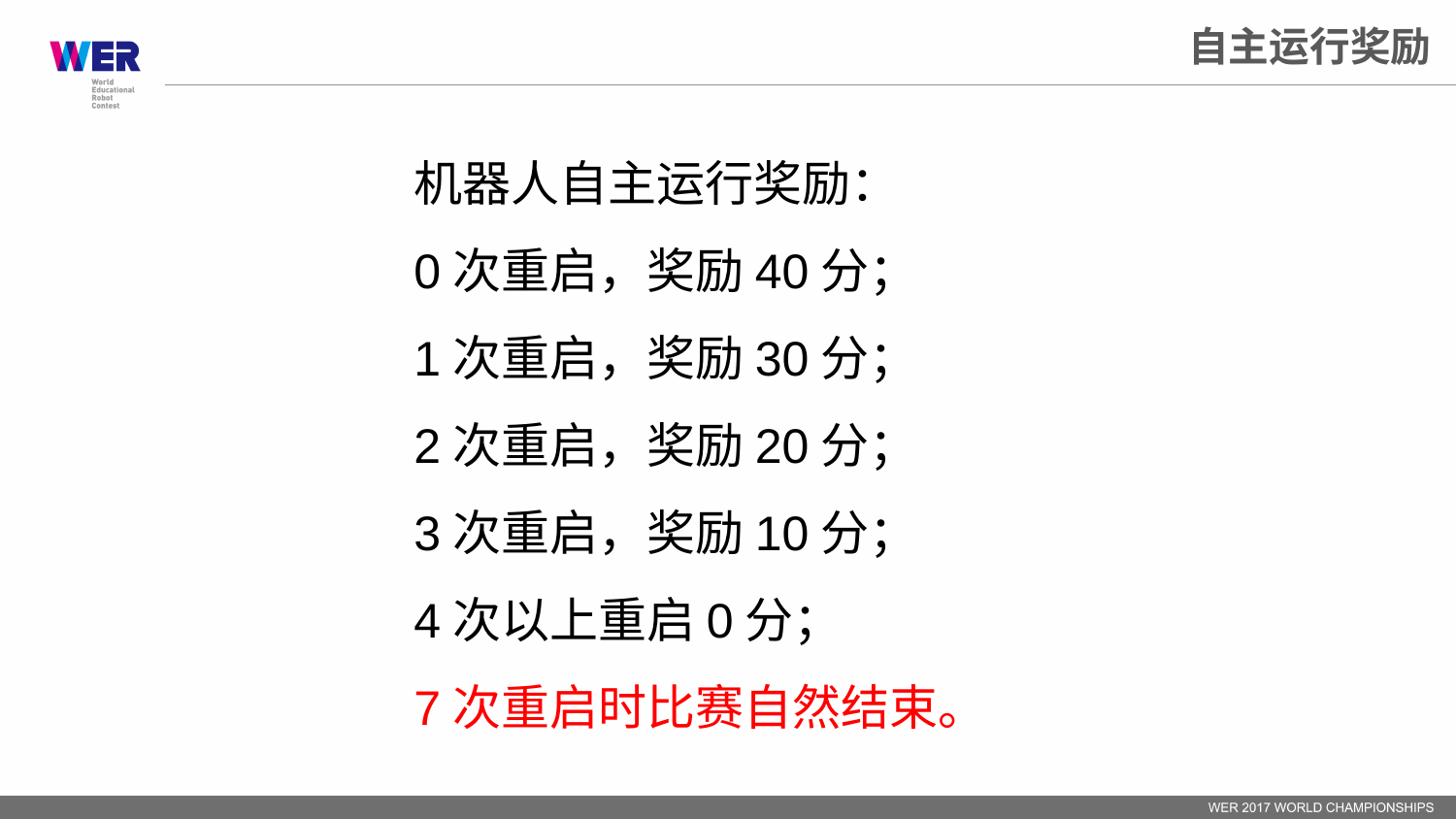

自主运行奖励
机器人自主运行奖励：
0次重启，奖励40分；
1次重启，奖励30分；
2次重启，奖励20分；
3次重启，奖励10分；
4次以上重启0分；
7次重启时比赛自然结束。